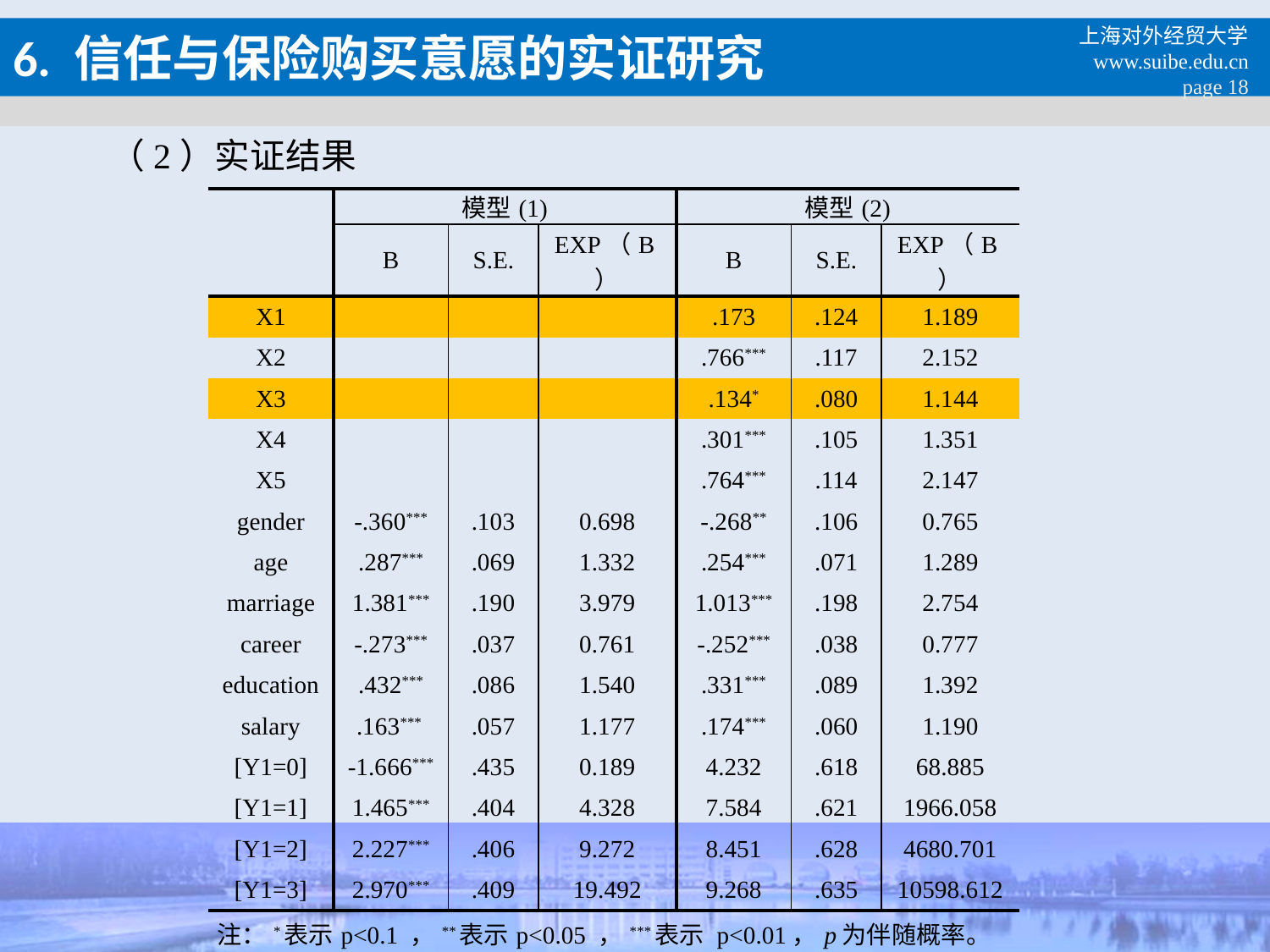

# 6. 信任与保险购买意愿的实证研究
上海对外经贸大学
www.suibe.edu.cn
 page 18
（2）实证结果
|  | 模型(1) |  |  | 模型(2) |  |  |
| --- | --- | --- | --- | --- | --- | --- |
|  | B | S.E. | EXP（B） | B | S.E. | EXP（B） |
| X1 |  |  |  | .173 | .124 | 1.189 |
| X2 |  |  |  | .766\*\*\* | .117 | 2.152 |
| X3 |  |  |  | .134\* | .080 | 1.144 |
| X4 |  |  |  | .301\*\*\* | .105 | 1.351 |
| X5 |  |  |  | .764\*\*\* | .114 | 2.147 |
| gender | -.360\*\*\* | .103 | 0.698 | -.268\*\* | .106 | 0.765 |
| age | .287\*\*\* | .069 | 1.332 | .254\*\*\* | .071 | 1.289 |
| marriage | 1.381\*\*\* | .190 | 3.979 | 1.013\*\*\* | .198 | 2.754 |
| career | -.273\*\*\* | .037 | 0.761 | -.252\*\*\* | .038 | 0.777 |
| education | .432\*\*\* | .086 | 1.540 | .331\*\*\* | .089 | 1.392 |
| salary | .163\*\*\* | .057 | 1.177 | .174\*\*\* | .060 | 1.190 |
| [Y1=0] | -1.666\*\*\* | .435 | 0.189 | 4.232 | .618 | 68.885 |
| [Y1=1] | 1.465\*\*\* | .404 | 4.328 | 7.584 | .621 | 1966.058 |
| [Y1=2] | 2.227\*\*\* | .406 | 9.272 | 8.451 | .628 | 4680.701 |
| [Y1=3] | 2.970\*\*\* | .409 | 19.492 | 9.268 | .635 | 10598.612 |
| 注：\*表示p<0.1 ，\*\*表示p<0.05 ，\*\*\*表示 p<0.01，p为伴随概率。 |  |  |  |  |  |  |